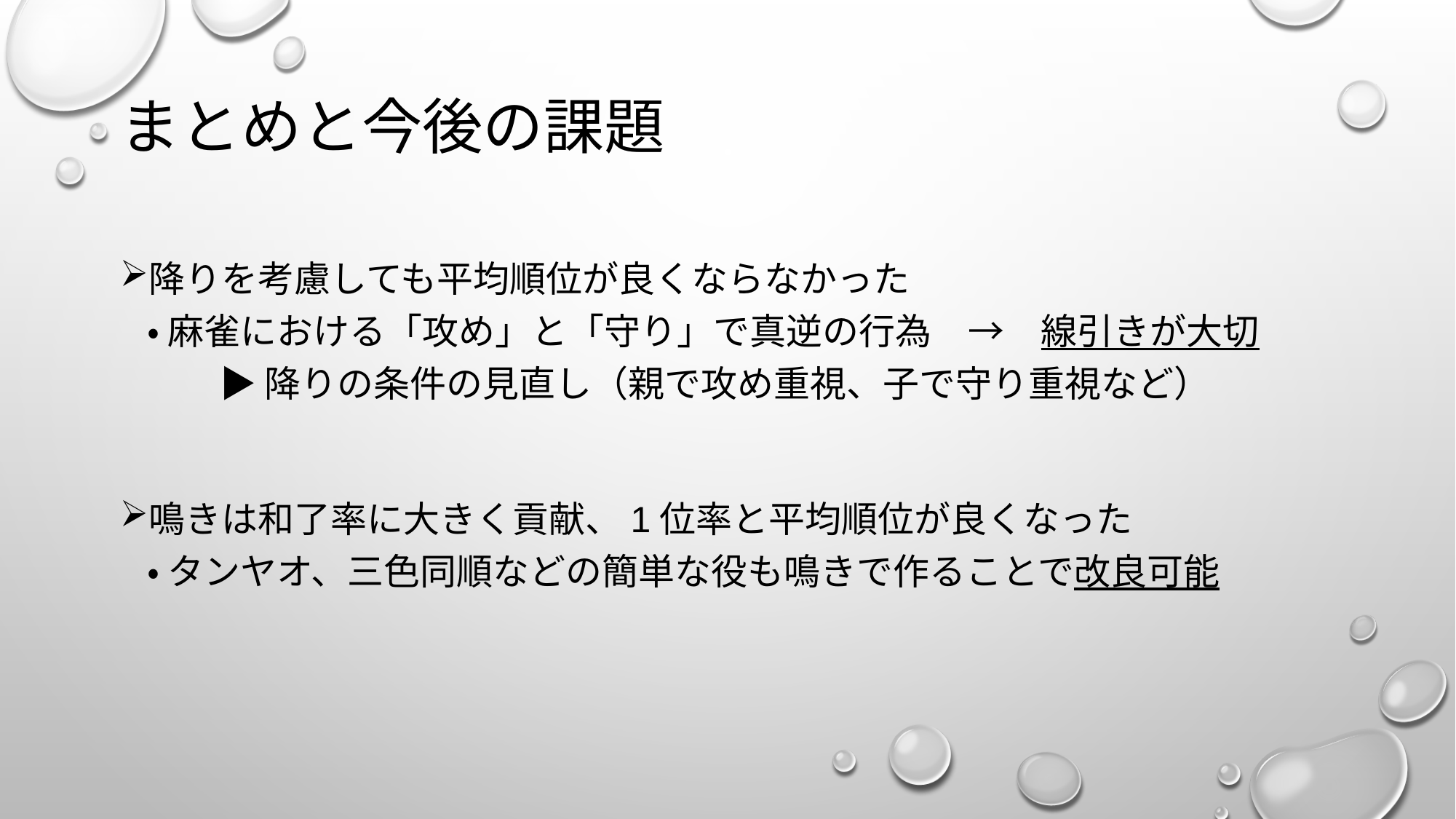

# まとめと今後の課題
降りを考慮しても平均順位が良くならなかった
・ 麻雀における「攻め」と「守り」で真逆の行為　→　線引きが大切
　　▶︎ 降りの条件の見直し（親で攻め重視、子で守り重視など）

鳴きは和了率に大きく貢献、1位率と平均順位が良くなった
・ タンヤオ、三色同順などの簡単な役も鳴きで作ることで改良可能